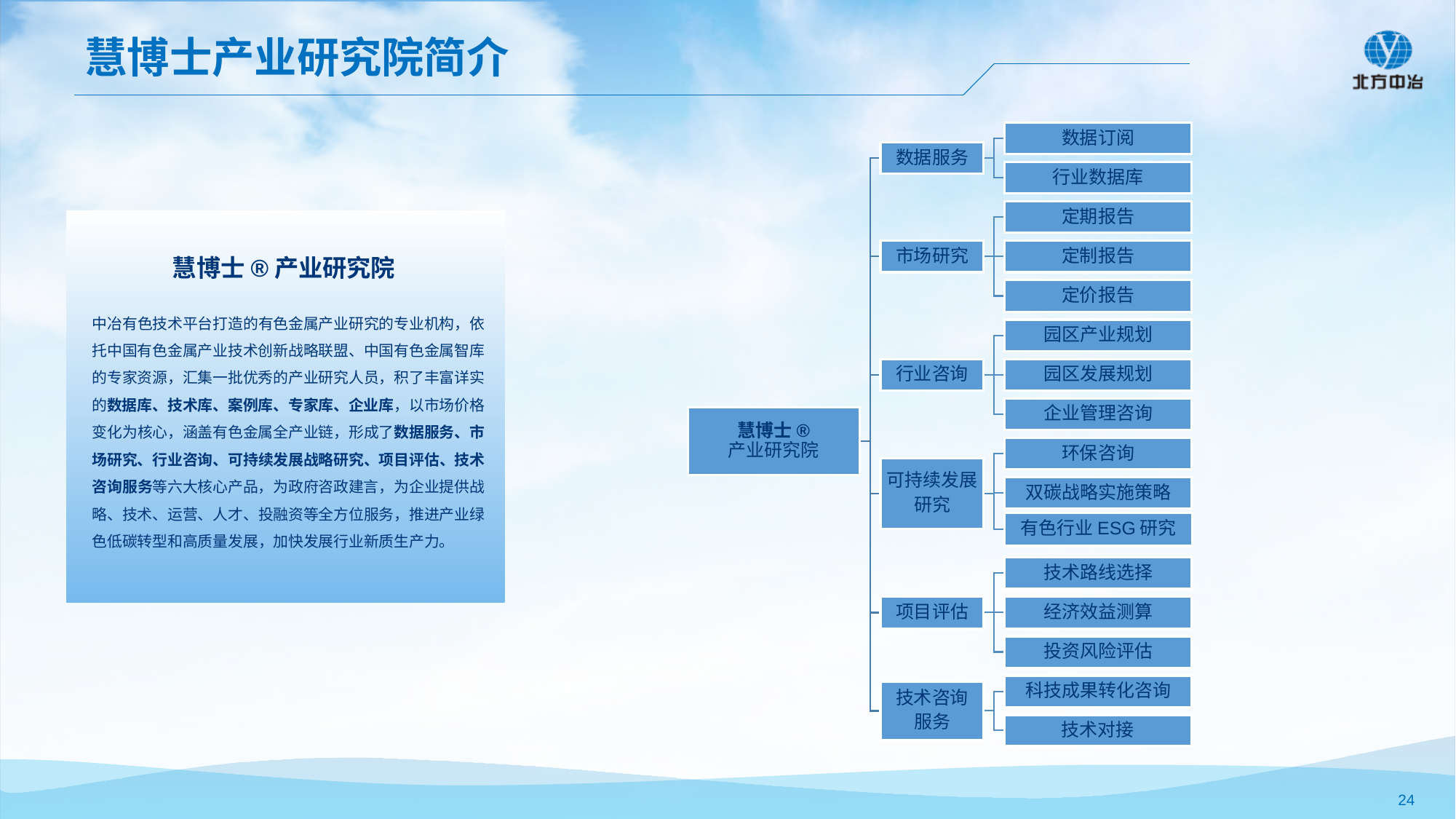

# 慧博士产业研究院简介

慧博士®
产业研究院
数据服务
数据订阅
行业数据库
市场研究
定期报告
定制报告
定价报告
行业咨询
园区产业规划
园区发展规划
企业管理咨询
可持续发展
研究
环保咨询
双碳战略实施策略
有色行业ESG研究
项目评估
技术路线选择
经济效益测算
投资风险评估
技术咨询
服务
科技成果转化咨询
技术对接

慧博士®产业研究院
中冶有色技术平台打造的有色金属产业研究的专业机构，依托中国有色金属产业技术创新战略联盟、中国有色金属智库的专家资源，汇集一批优秀的产业研究人员，积了丰富详实的数据库、技术库、案例库、专家库、企业库，以市场价格变化为核心，涵盖有色金属全产业链，形成了数据服务、市场研究、行业咨询、可持续发展战略研究、项目评估、技术咨询服务等六大核心产品，为政府咨政建言，为企业提供战略、技术、运营、人才、投融资等全方位服务，推进产业绿色低碳转型和高质量发展，加快发展行业新质生产力。